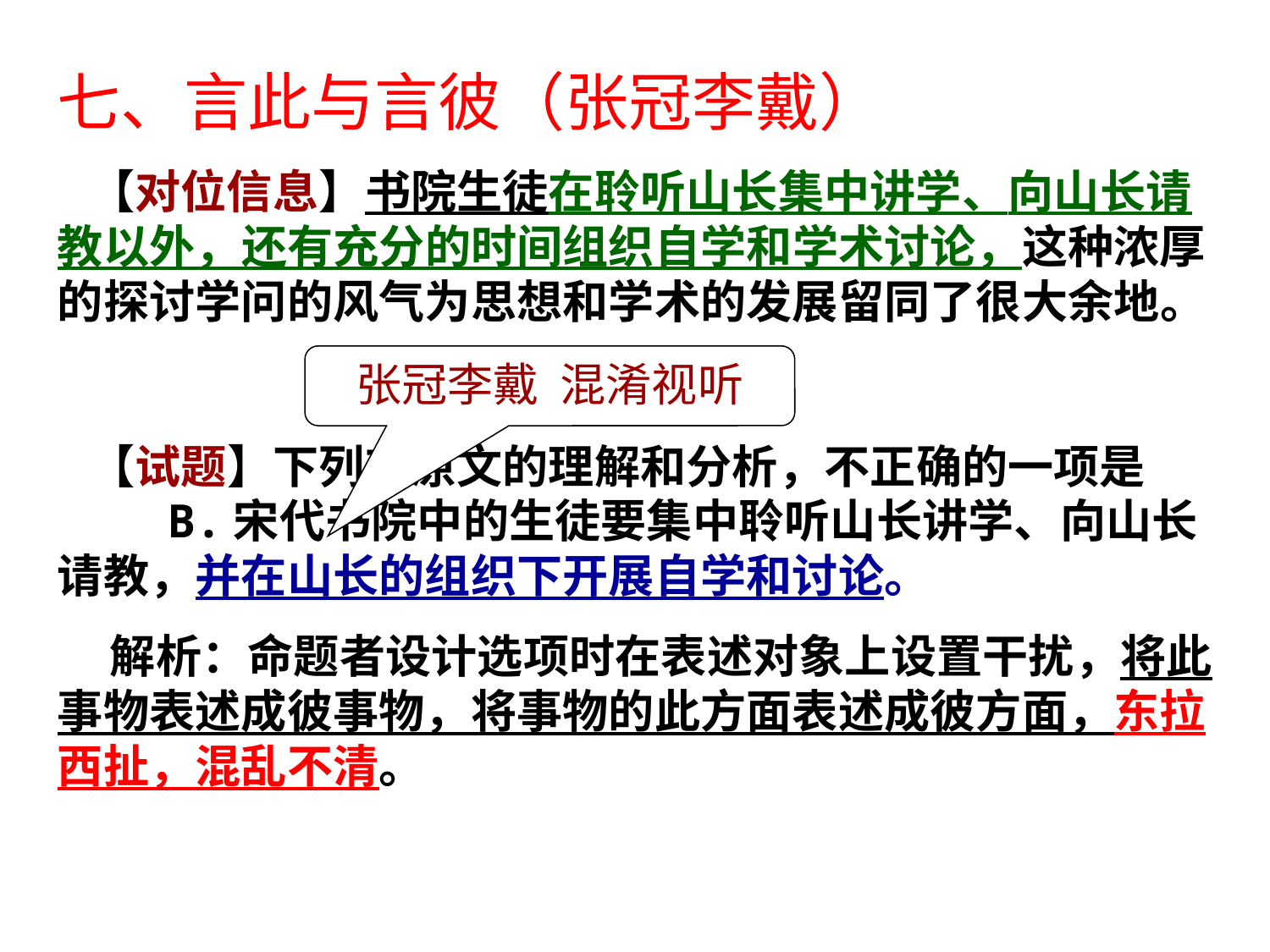

七、言此与言彼（张冠李戴）
  【对位信息】书院生徒在聆听山长集中讲学、向山长请教以外，还有充分的时间组织自学和学术讨论，这种浓厚的探讨学问的风气为思想和学术的发展留同了很大余地。

  【试题】下列对原文的理解和分析，不正确的一项是
    B.宋代书院中的生徒要集中聆听山长讲学、向山长请教，并在山长的组织下开展自学和讨论。

    解析：命题者设计选项时在表述对象上设置干扰，将此事物表述成彼事物，将事物的此方面表述成彼方面，东拉西扯，混乱不清。
张冠李戴  混淆视听